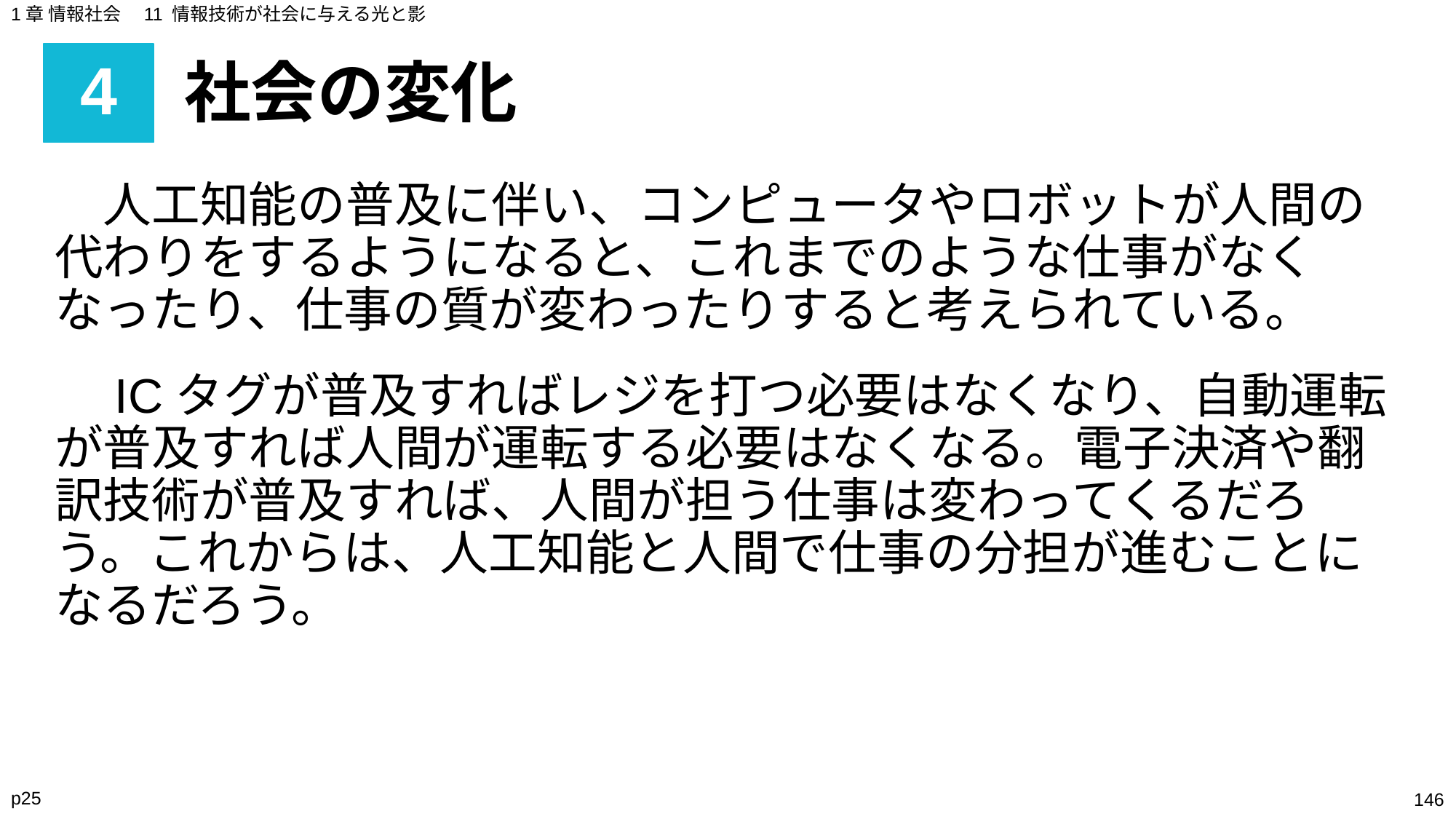

1章 情報社会　11 情報技術が社会に与える光と影

# 4
社会の変化
　人工知能の普及に伴い、コンピュータやロボットが人間の代わりをするようになると、これまでのような仕事がなくなったり、仕事の質が変わったりすると考えられている。
　ICタグが普及すればレジを打つ必要はなくなり、自動運転が普及すれば人間が運転する必要はなくなる。電子決済や翻訳技術が普及すれば、人間が担う仕事は変わってくるだろう。これからは、人工知能と人間で仕事の分担が進むことになるだろう。
p25
146